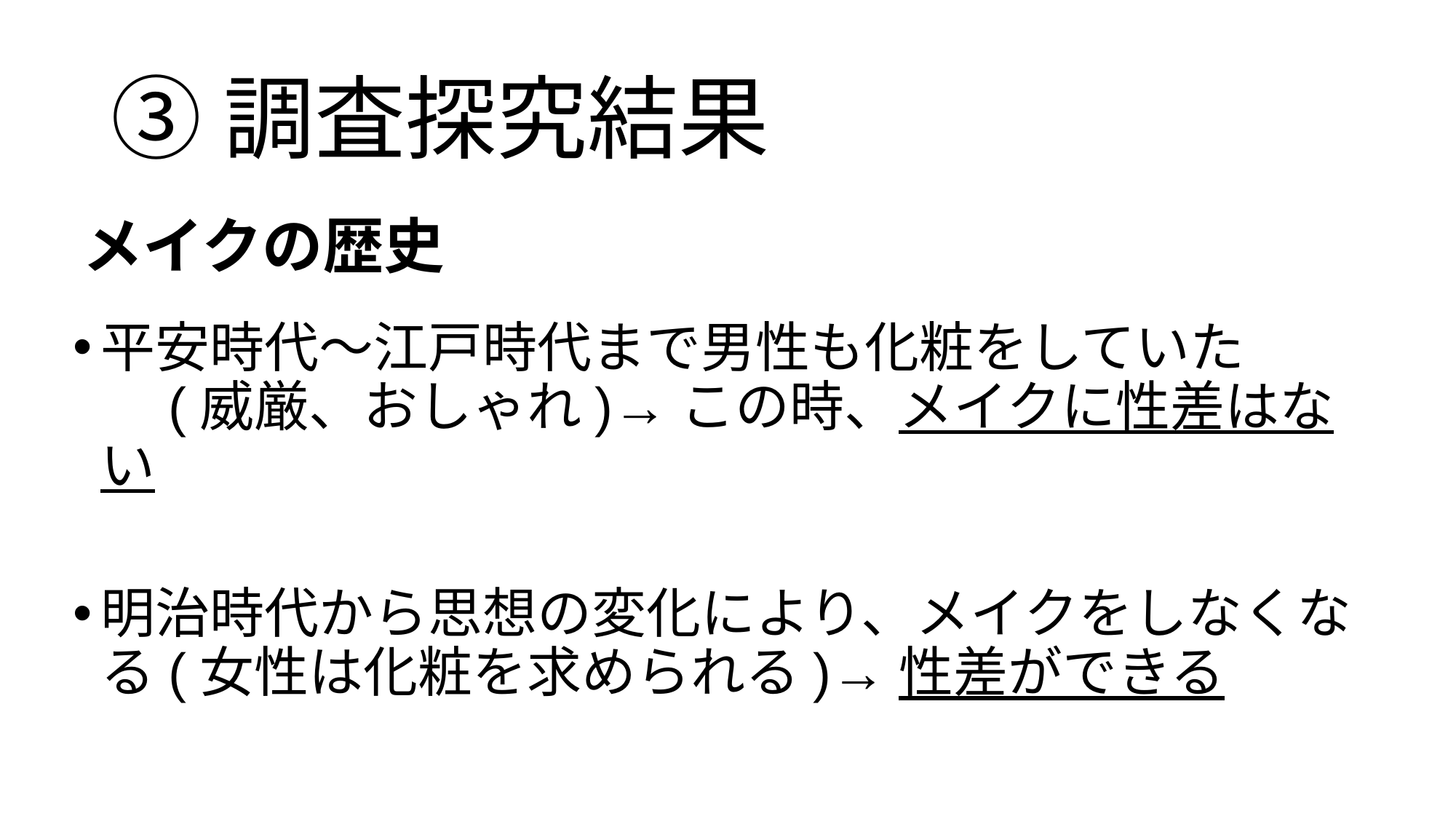

# ③調査探究結果
メイクの歴史
平安時代〜江戸時代まで男性も化粧をしていた　　　(威厳、おしゃれ)→この時、メイクに性差はない

明治時代から思想の変化により、メイクをしなくなる(女性は化粧を求められる)→性差ができる